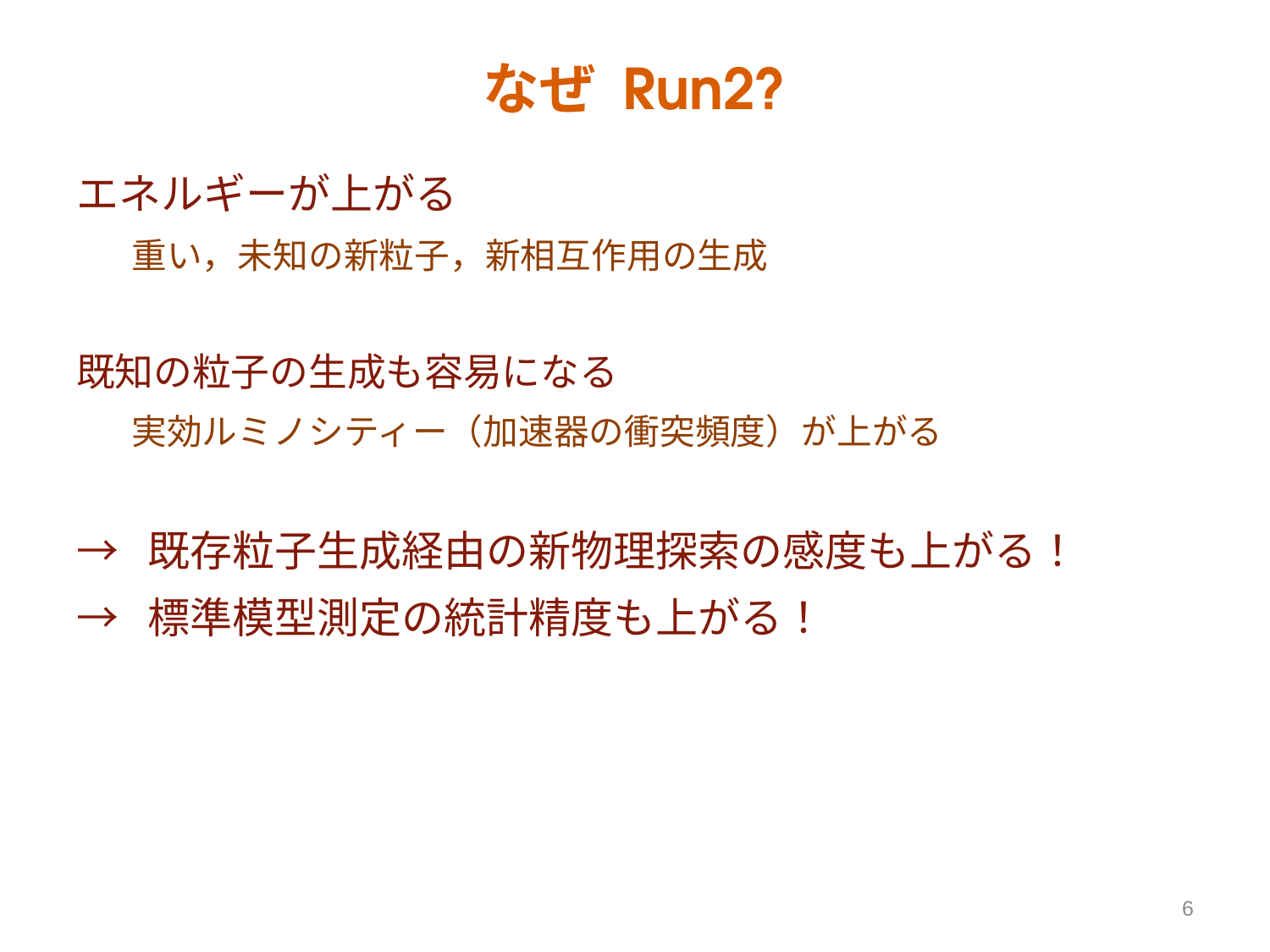

# なぜ Run2?
エネルギーが上がる
重い，未知の新粒子，新相互作用の生成

既知の粒子の生成も容易になる
実効ルミノシティー（加速器の衝突頻度）が上がる

→  既存粒子生成経由の新物理探索の感度も上がる！
→  標準模型測定の統計精度も上がる！
6